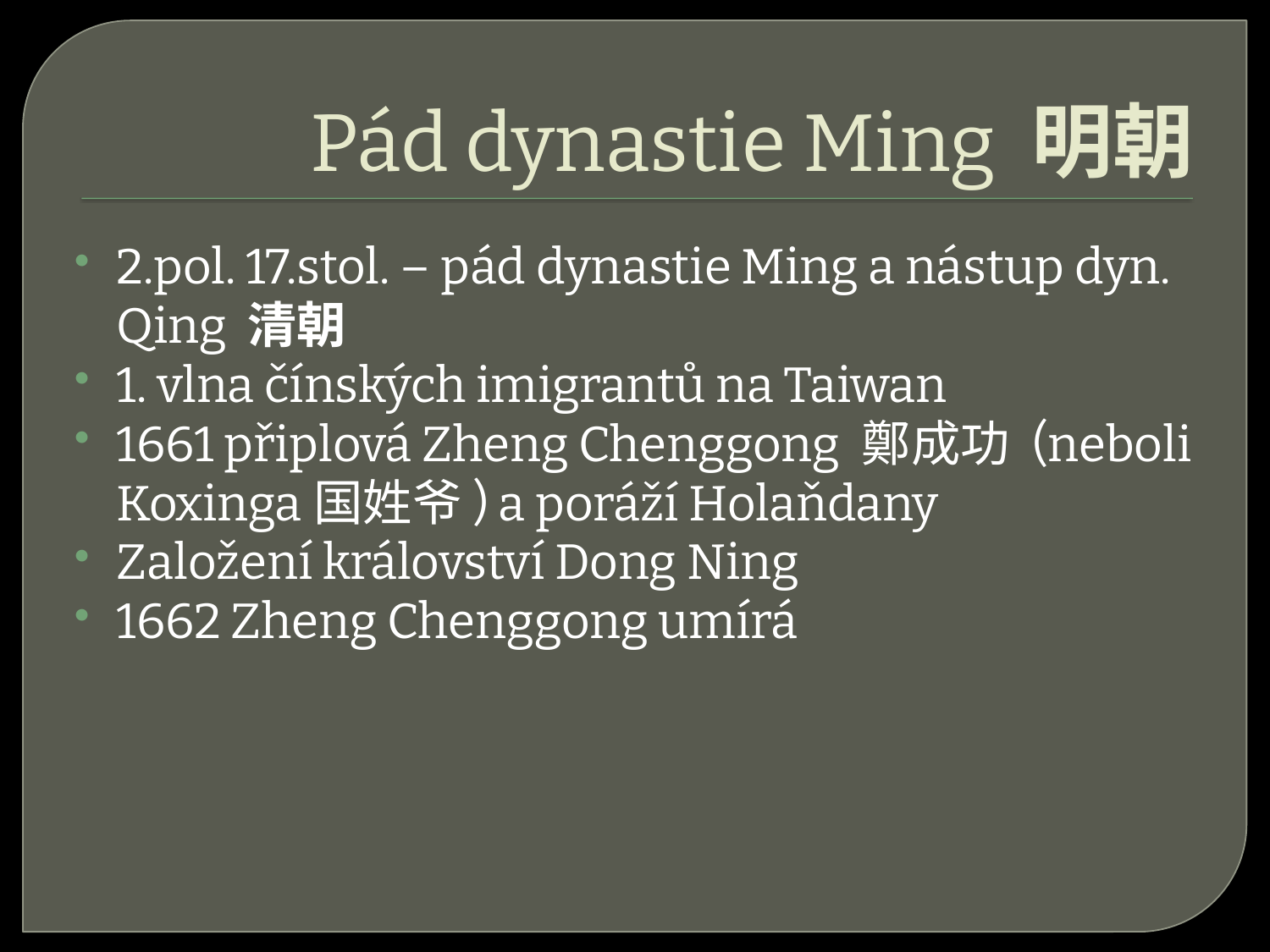

# Pád dynastie Ming 明朝
2.pol. 17.stol. – pád dynastie Ming a nástup dyn. Qing 清朝
1. vlna čínských imigrantů na Taiwan
1661 připlová Zheng Chenggong 鄭成功 (neboli Koxinga国姓爷) a poráží Holaňdany
Založení království Dong Ning
1662 Zheng Chenggong umírá